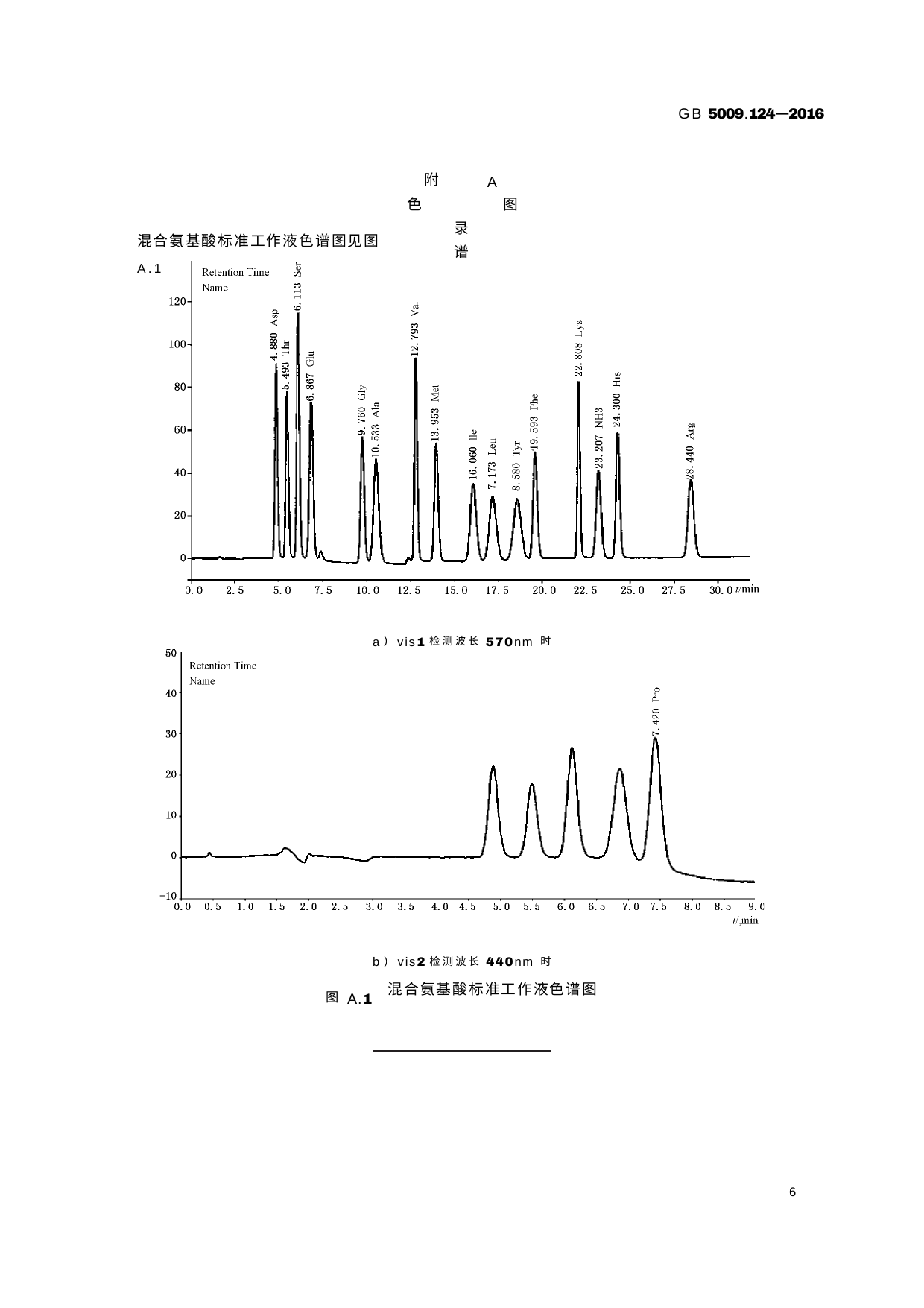

GB 5009.124—2016
附		录 谱
A
色

混合氨基酸标准工作液色谱图见图 A.1。
图

a) vis1检测波长570nm 时

b) vis2检测波长440nm 时
混合氨基酸标准工作液色谱图
图 A.1

6